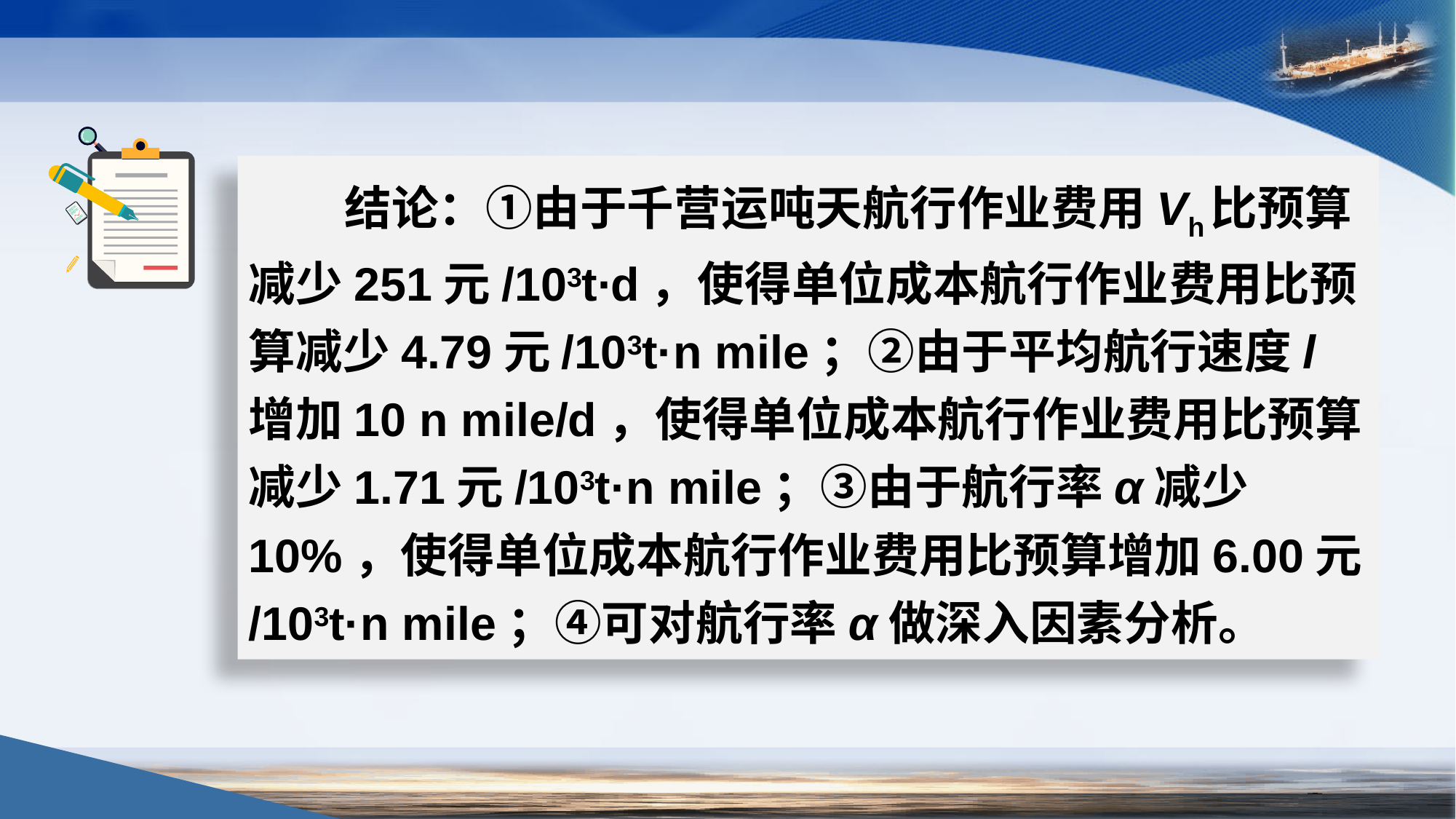

# 结论：①由于千营运吨天航行作业费用Vh比预算减少251元/103t∙d，使得单位成本航行作业费用比预算减少4.79元/103t·n mile；②由于平均航行速度l增加10 n mile/d，使得单位成本航行作业费用比预算减少1.71元/103t·n mile；③由于航行率α减少10%，使得单位成本航行作业费用比预算增加6.00元/103t·n mile；④可对航行率α做深入因素分析。